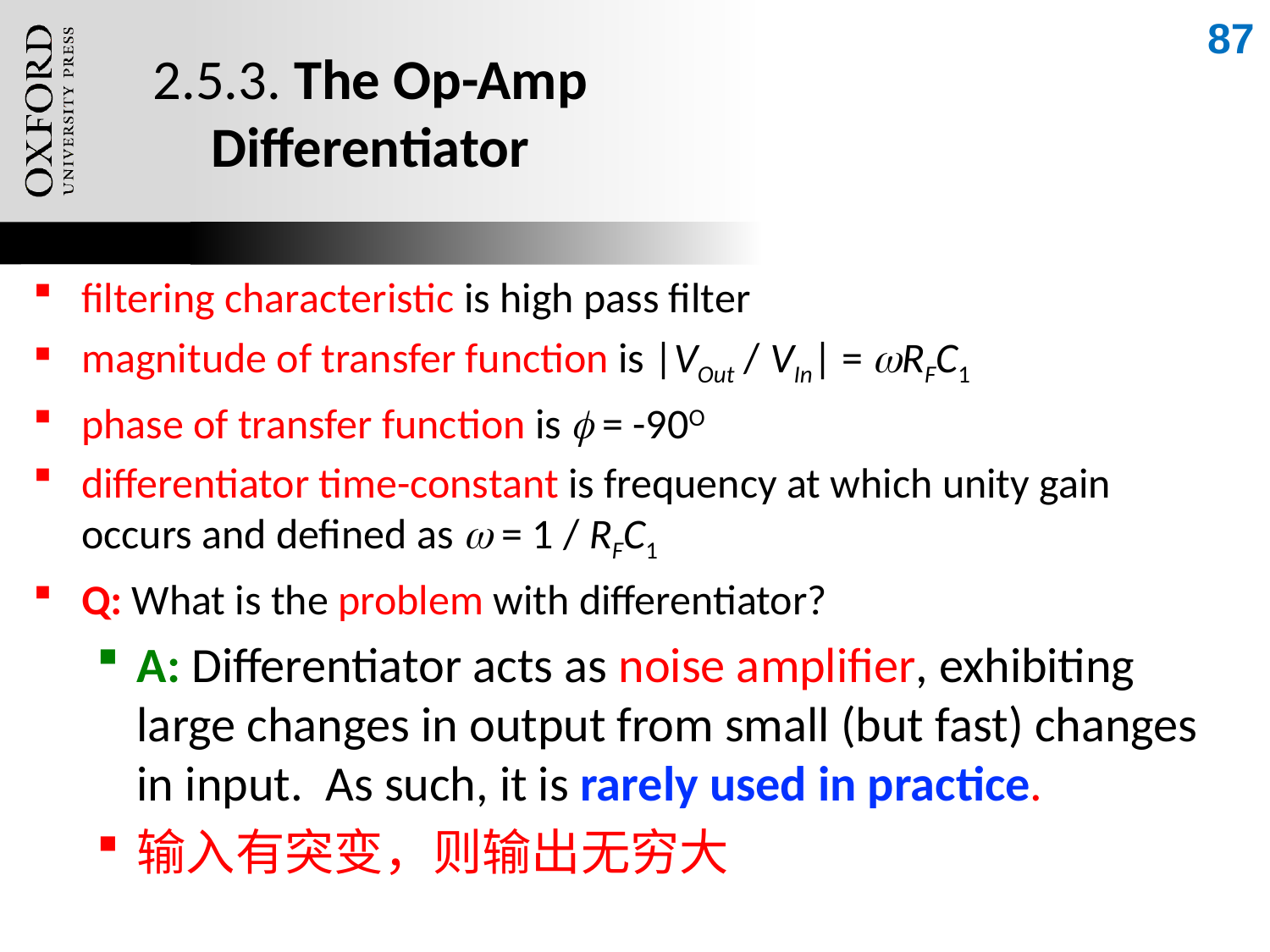

87
# 2.5.3. The Op-Amp Differentiator
filtering characteristic is high pass filter
magnitude of transfer function is |VOut / VIn| = ωRFC1
phase of transfer function is φ = -90O
differentiator time-constant is frequency at which unity gain occurs and defined as ω = 1 / RFC1
Q: What is the problem with differentiator?
A: Differentiator acts as noise amplifier, exhibiting large changes in output from small (but fast) changes in input.  As such, it is rarely used in practice.
输入有突变，则输出无穷大

Oxford University Publishing
Microelectronic Circuits by Adel S. Sedra and Kenneth C. Smith (0195323033)